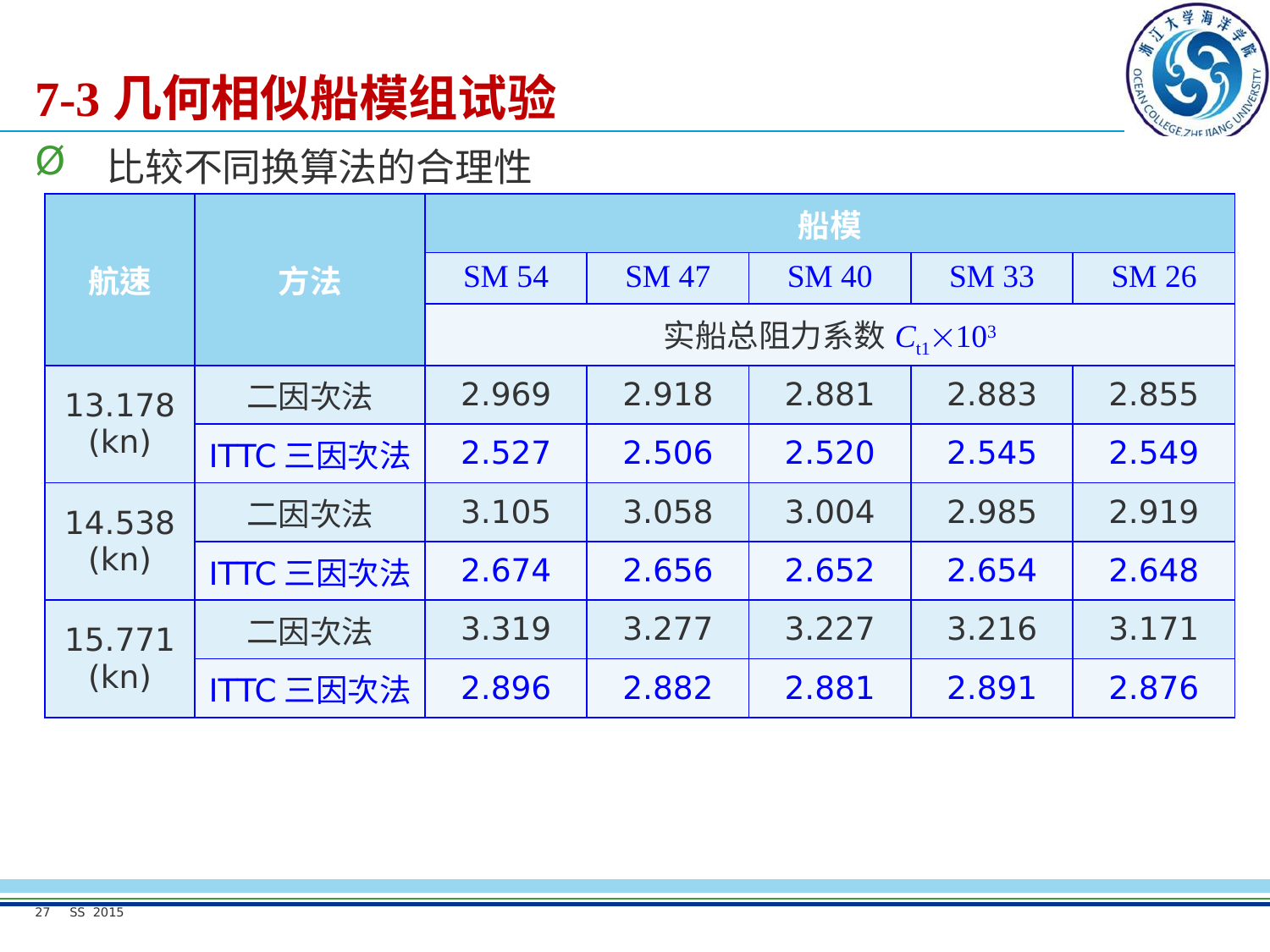

# 7-3几何相似船模组试验
比较不同换算法的合理性

| 航速 | 方法 | 船模 |  |  |  |  |
| --- | --- | --- | --- | --- | --- | --- |
|  |  | SM 54 | SM 47 | SM 40 | SM 33 | SM 26 |
|  |  | 实船总阻力系数Ct1×103 |  |  |  |  |
| 13.178 (kn) | 二因次法 | 2.969 | 2.918 | 2.881 | 2.883 | 2.855 |
|  | ITTC三因次法 | 2.527 | 2.506 | 2.520 | 2.545 | 2.549 |
| 14.538 (kn) | 二因次法 | 3.105 | 3.058 | 3.004 | 2.985 | 2.919 |
|  | ITTC三因次法 | 2.674 | 2.656 | 2.652 | 2.654 | 2.648 |
| 15.771 (kn) | 二因次法 | 3.319 | 3.277 | 3.227 | 3.216 | 3.171 |
|  | ITTC三因次法 | 2.896 | 2.882 | 2.881 | 2.891 | 2.876 |
27